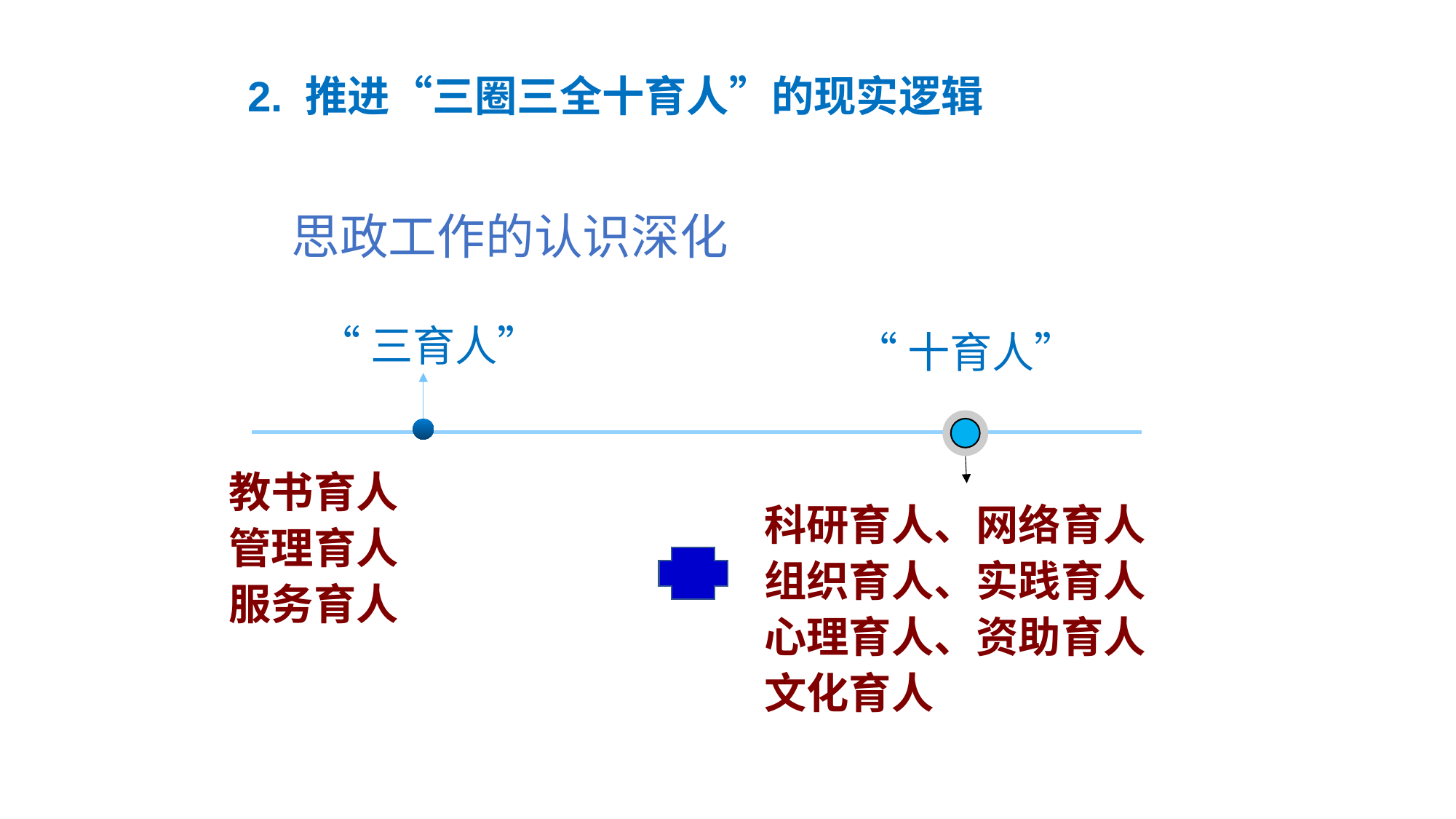

2. 推进“三圈三全十育人”的现实逻辑
思政工作的认识深化
“三育人”

教书育人
管理育人
服务育人
“十育人”

科研育人、网络育人
组织育人、实践育人
心理育人、资助育人
文化育人